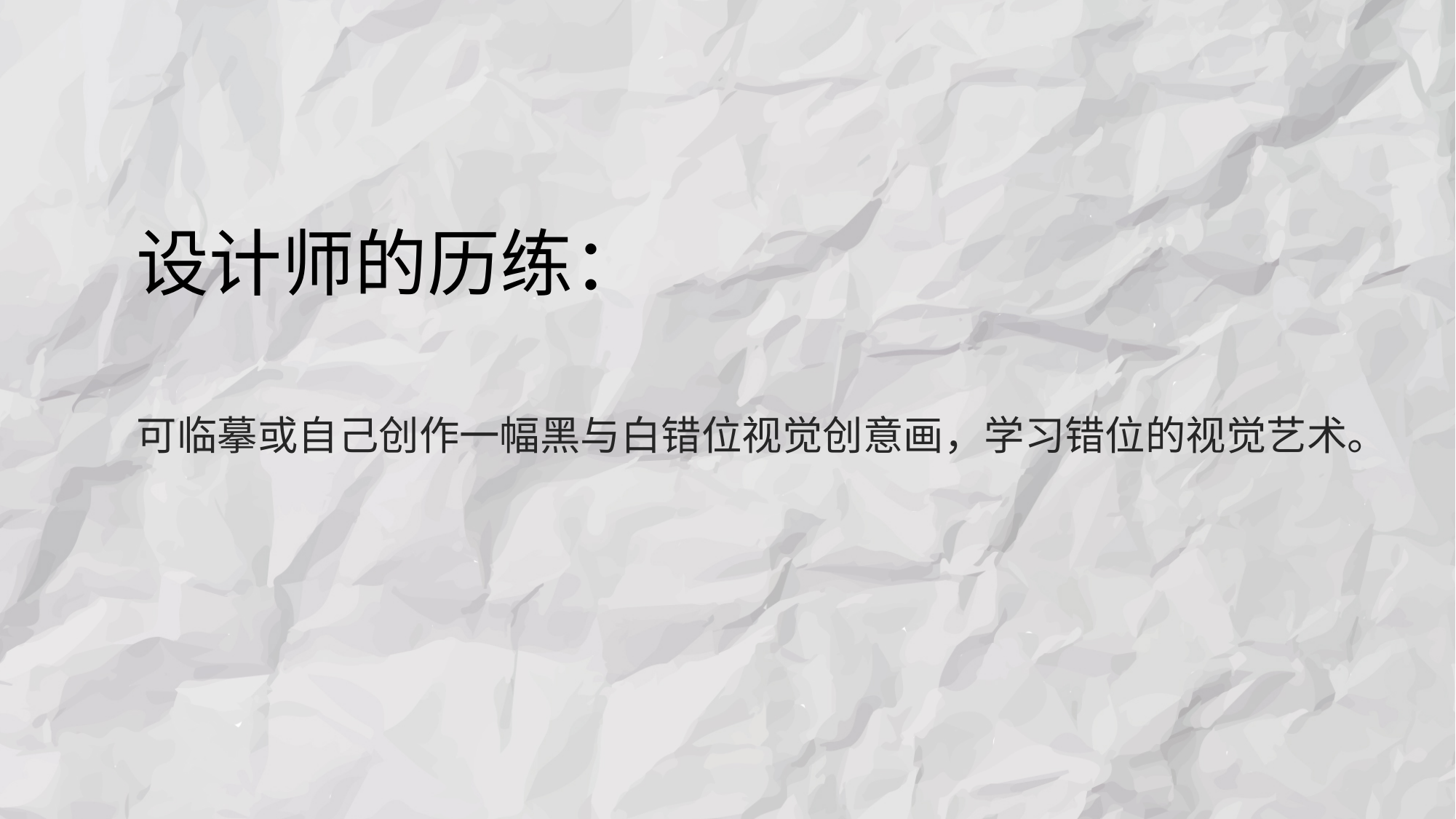

# 设计师的历练：
可临摹或自己创作一幅黑与白错位视觉创意画，学习错位的视觉艺术。